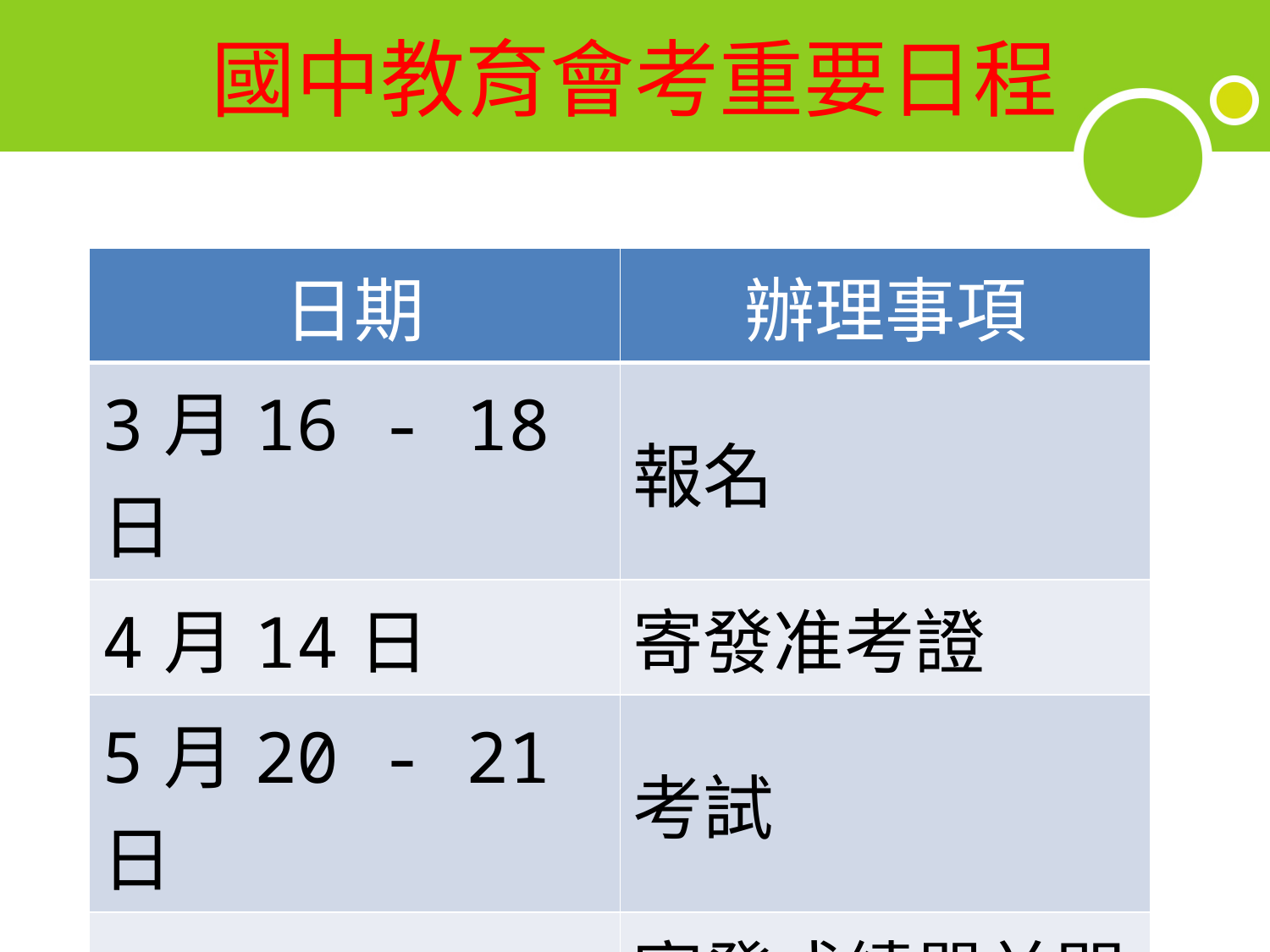

# 國中教育會考重要日程
| 日期 | 辦理事項 |
| --- | --- |
| 3月16 - 18日 | 報名 |
| 4月14日 | 寄發准考證 |
| 5月20 - 21日 | 考試 |
| 6月9日 | 寄發成績單並開放網路查詢 |